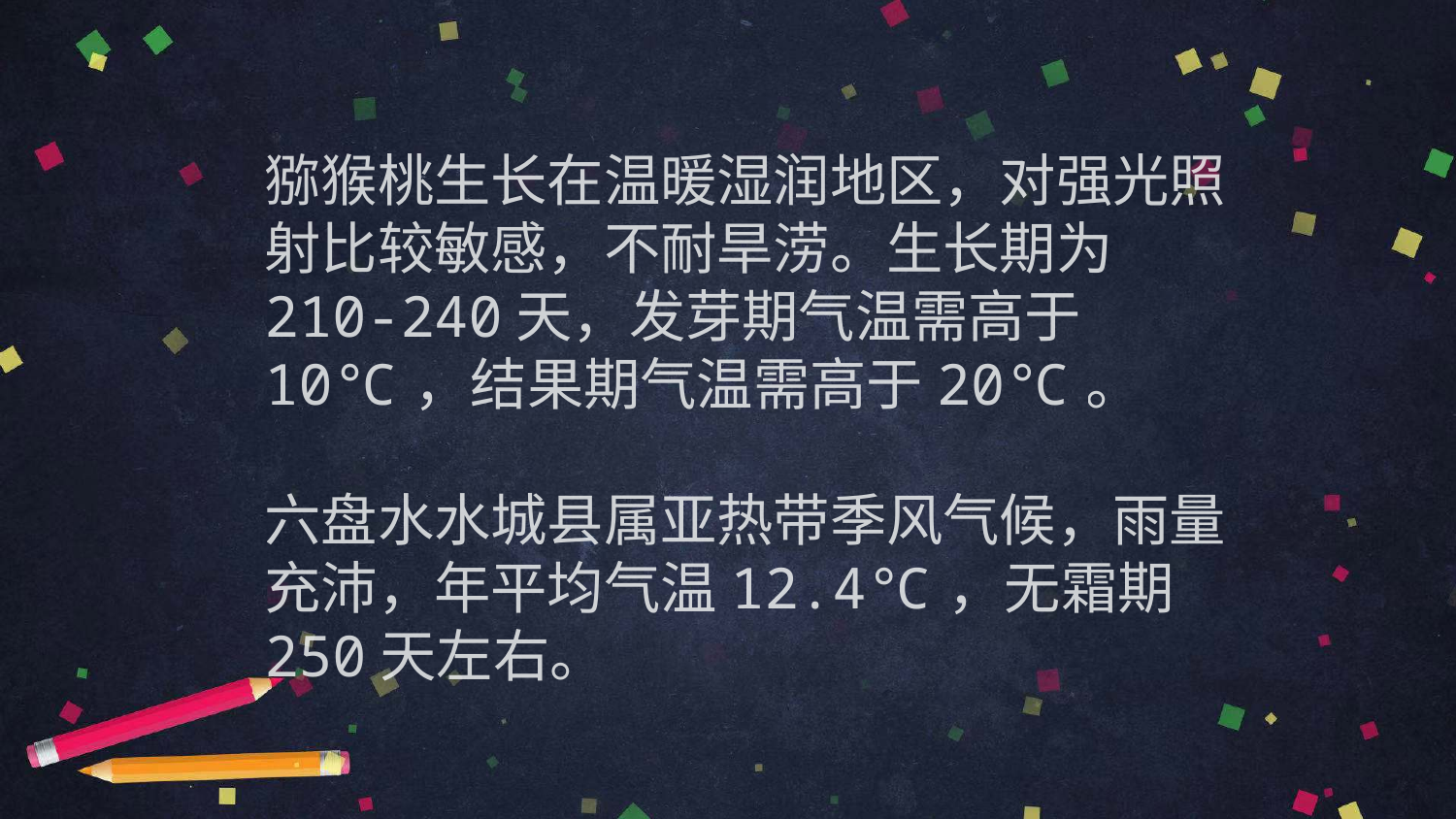

猕猴桃生长在温暖湿润地区，对强光照射比较敏感，不耐旱涝。生长期为210-240天，发芽期气温需高于10℃，结果期气温需高于20℃。

六盘水水城县属亚热带季风气候，雨量充沛，年平均气温12.4℃，无霜期250天左右。